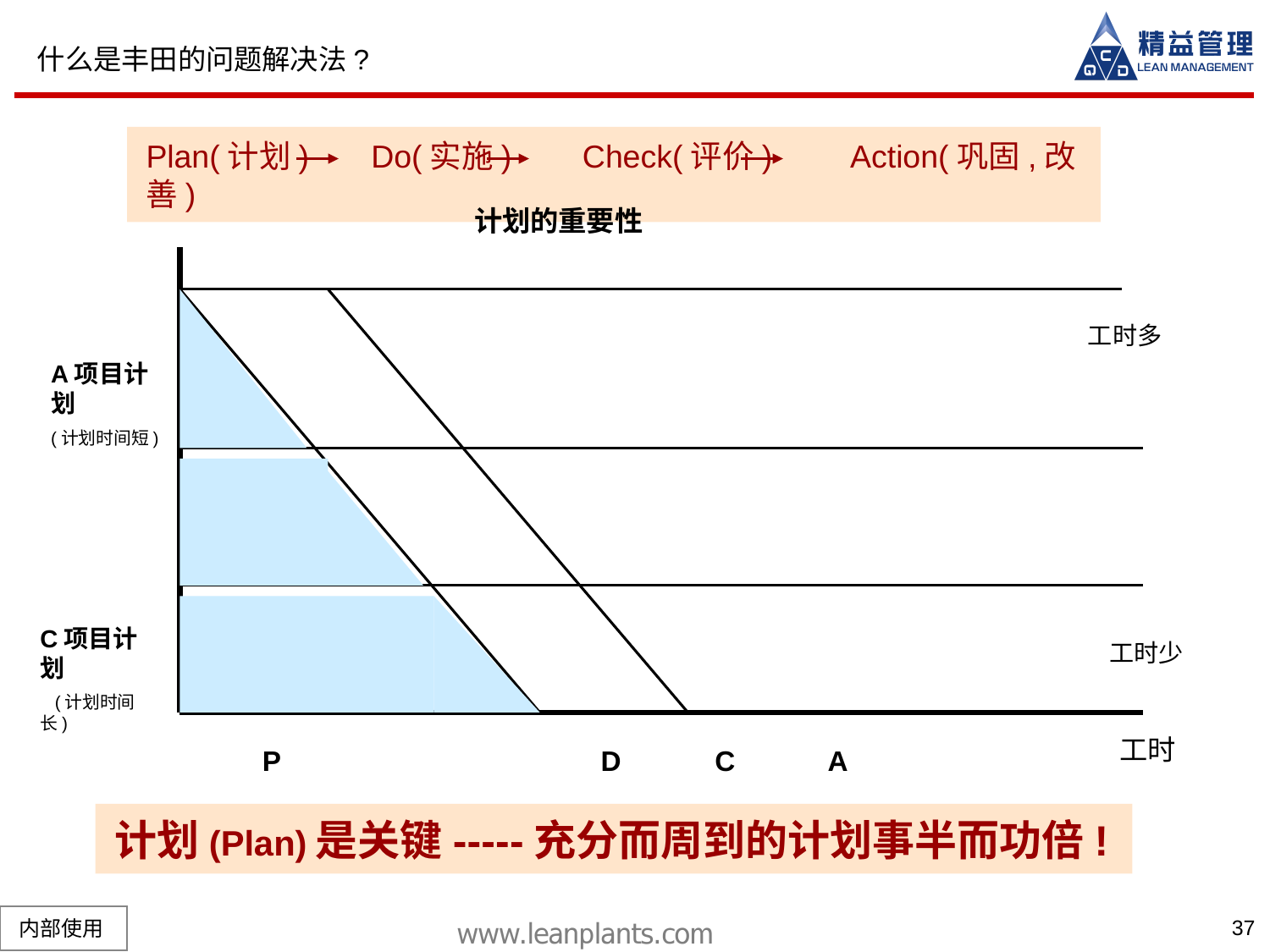

什么是丰田的问题解决法?
Plan(计划)       Do(实施)        Check(评价)         Action(巩固,改善)
计划的重要性

工时多

A项目计划
(计划时间短)

C项目计划
   (计划时间长)
工时少
工时
P                                         D            C            A
计划(Plan)是关键-----充分而周到的计划事半而功倍!
内部使用